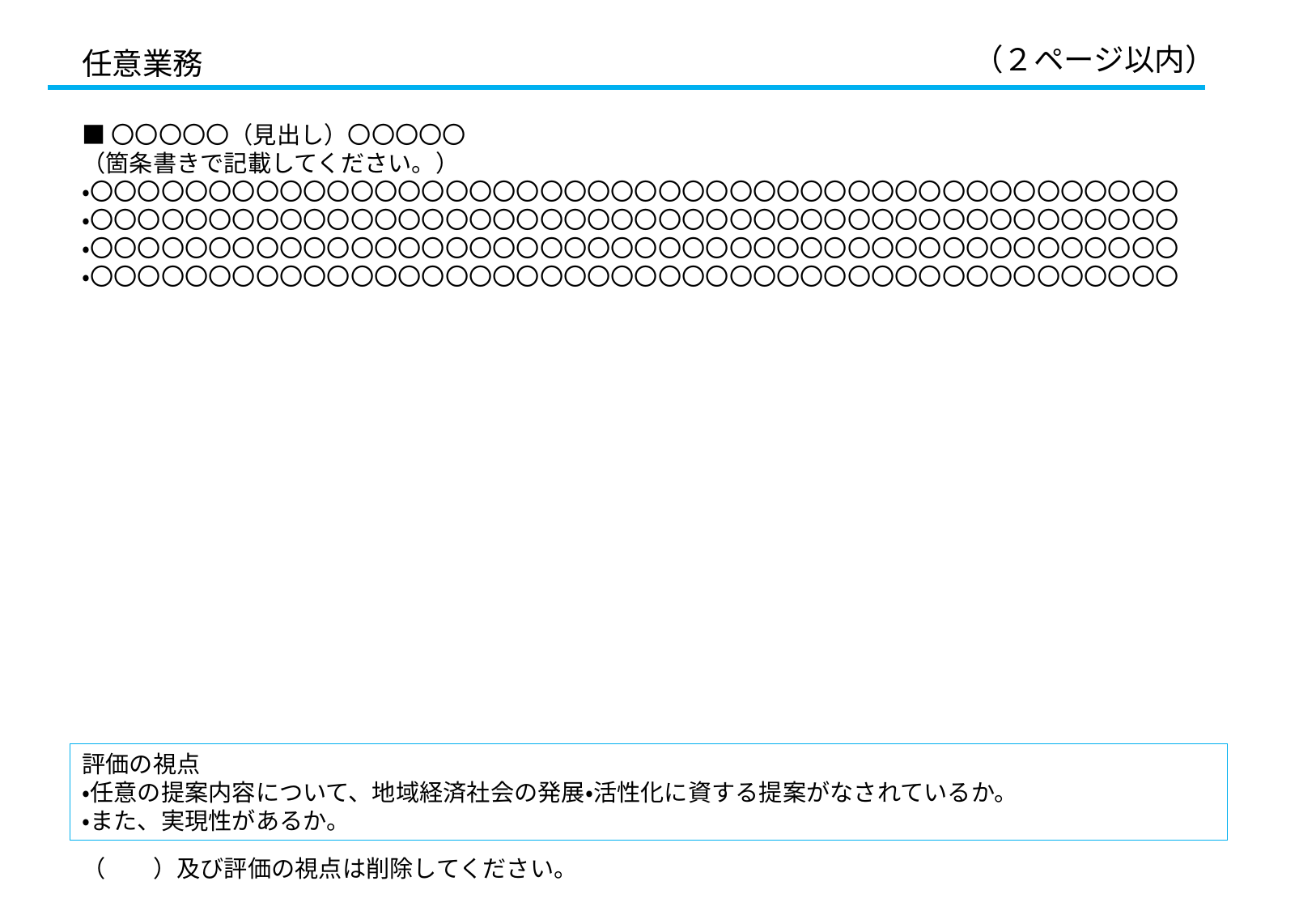

（２ページ以内）
任意業務
■〇〇〇〇〇（見出し）〇〇〇〇〇
（箇条書きで記載してください。）
・〇〇〇〇〇〇〇〇〇〇〇〇〇〇〇〇〇〇〇〇〇〇〇〇〇〇〇〇〇〇〇〇〇〇〇〇〇〇〇〇〇〇〇〇〇〇
・〇〇〇〇〇〇〇〇〇〇〇〇〇〇〇〇〇〇〇〇〇〇〇〇〇〇〇〇〇〇〇〇〇〇〇〇〇〇〇〇〇〇〇〇〇〇
・〇〇〇〇〇〇〇〇〇〇〇〇〇〇〇〇〇〇〇〇〇〇〇〇〇〇〇〇〇〇〇〇〇〇〇〇〇〇〇〇〇〇〇〇〇〇
・〇〇〇〇〇〇〇〇〇〇〇〇〇〇〇〇〇〇〇〇〇〇〇〇〇〇〇〇〇〇〇〇〇〇〇〇〇〇〇〇〇〇〇〇〇〇
評価の視点
・任意の提案内容について、地域経済社会の発展・活性化に資する提案がなされているか。
・また、実現性があるか。
（　　）及び評価の視点は削除してください。